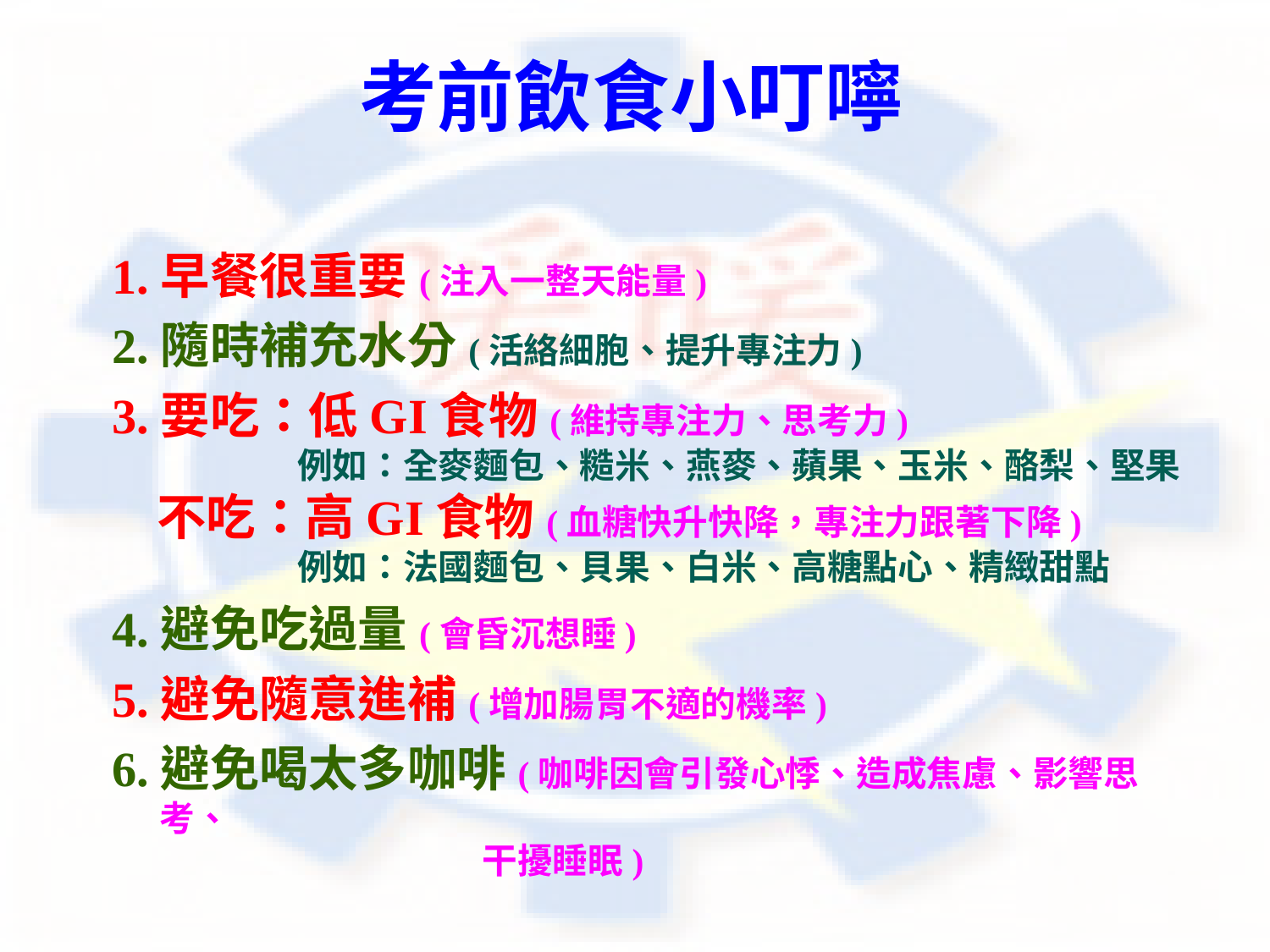

# 考前飲食小叮嚀
1.早餐很重要(注入一整天能量)
2.隨時補充水分(活絡細胞、提升專注力)
3.要吃：低GI食物(維持專注力、思考力)
                      例如：全麥麵包、糙米、燕麥、蘋果、玉米、酪梨、堅果
   不吃：高GI食物(血糖快升快降，專注力跟著下降)
                      例如：法國麵包、貝果、白米、高糖點心、精緻甜點
4.避免吃過量(會昏沉想睡)
5.避免隨意進補(增加腸胃不適的機率)
6.避免喝太多咖啡(咖啡因會引發心悸、造成焦慮、影響思考、
                                             干擾睡眠)